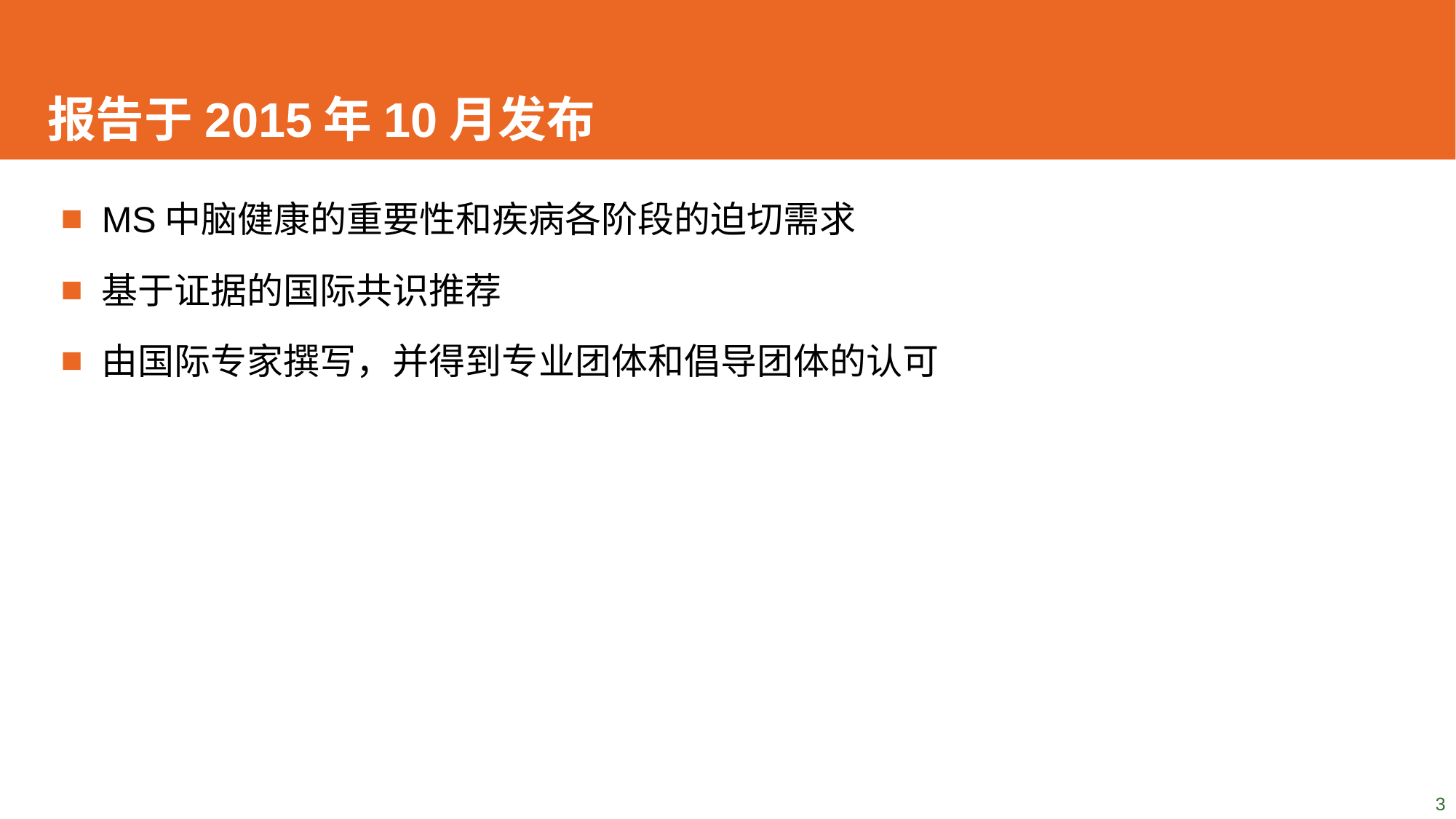

# 报告于2015年10月发布
MS中脑健康的重要性和疾病各阶段的迫切需求
基于证据的国际共识推荐
由国际专家撰写，并得到专业团体和倡导团体的认可